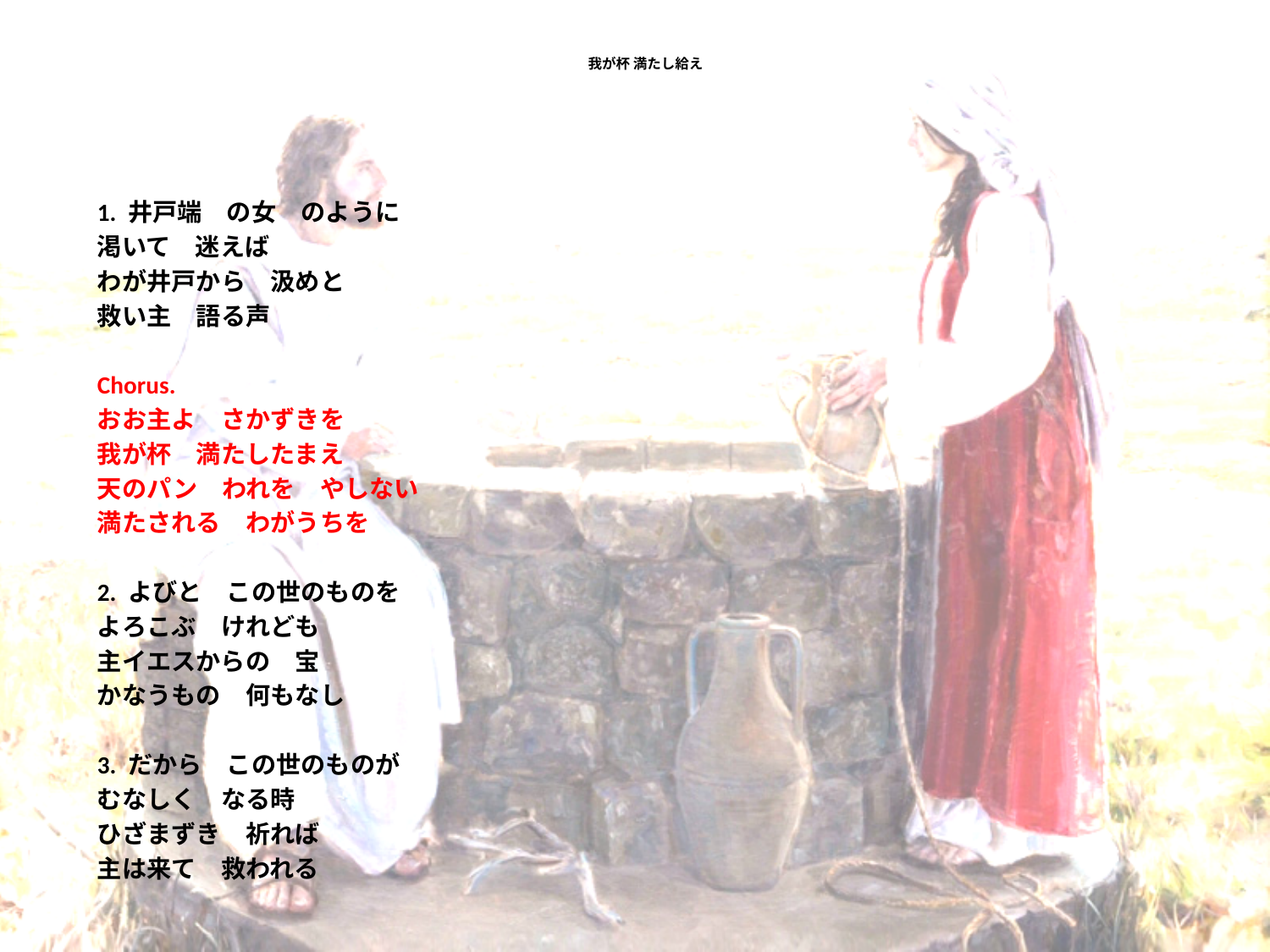

# 我が杯 満たし給え
1. 井戸端　の女　のように
渇いて　迷えば
わが井戸から　汲めと
救い主　語る声

Chorus.
おお主よ　さかずきを
我が杯　満たしたまえ
天のパン　われを　やしない
満たされる　わがうちを

2. よびと　この世のものを
よろこぶ　けれども
主イエスからの　宝
かなうもの　何もなし

3. だから　この世のものが
むなしく　なる時
ひざまずき　祈れば
主は来て　救われる